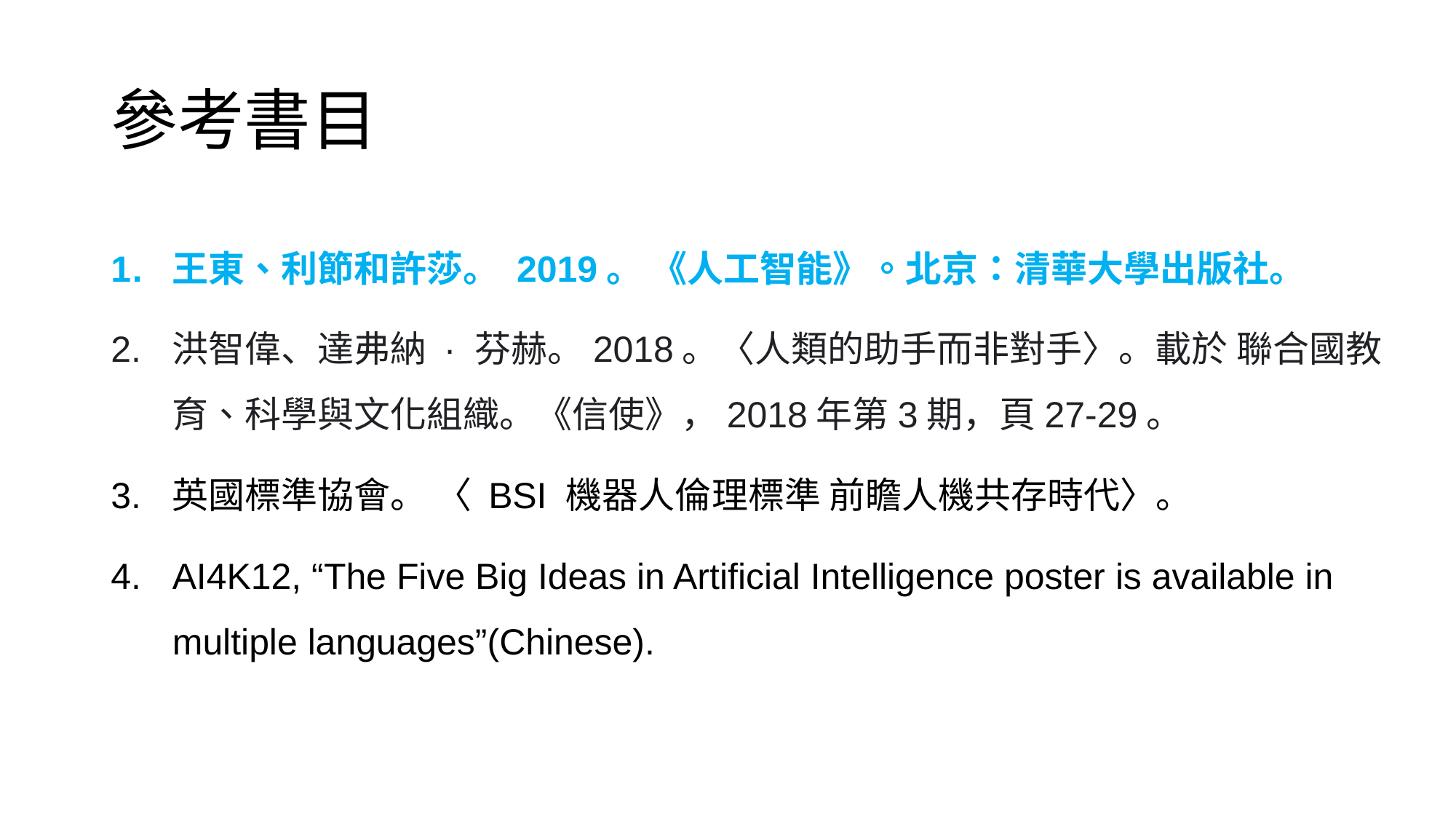

# 參考書目
王東、利節和許莎。 2019。 《人工智能》。北京：清華大學出版社。
洪智偉、達弗納 · 芬赫。2018。〈人類的助手而非對手〉。載於 聯合國教育、科學與文化組織。《信使》，2018年第3期，頁27-29。
英國標準協會。 〈 BSI 機器人倫理標準 前瞻人機共存時代〉。
AI4K12, “The Five Big Ideas in Artificial Intelligence poster is available in multiple languages”(Chinese).